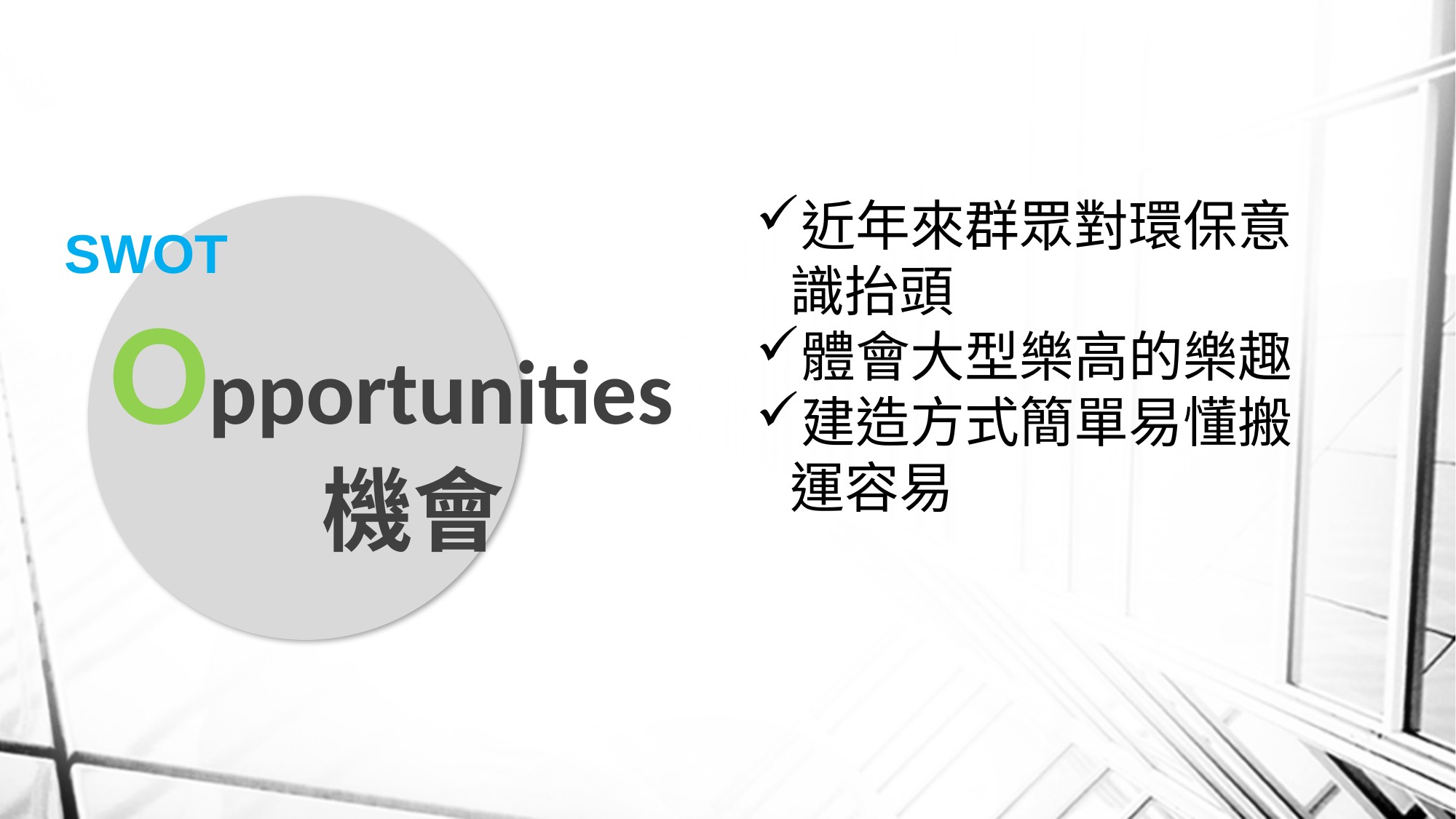

SWOT
近年來群眾對環保意識抬頭
體會大型樂高的樂趣
建造方式簡單易懂搬運容易

Opportunities
 機會